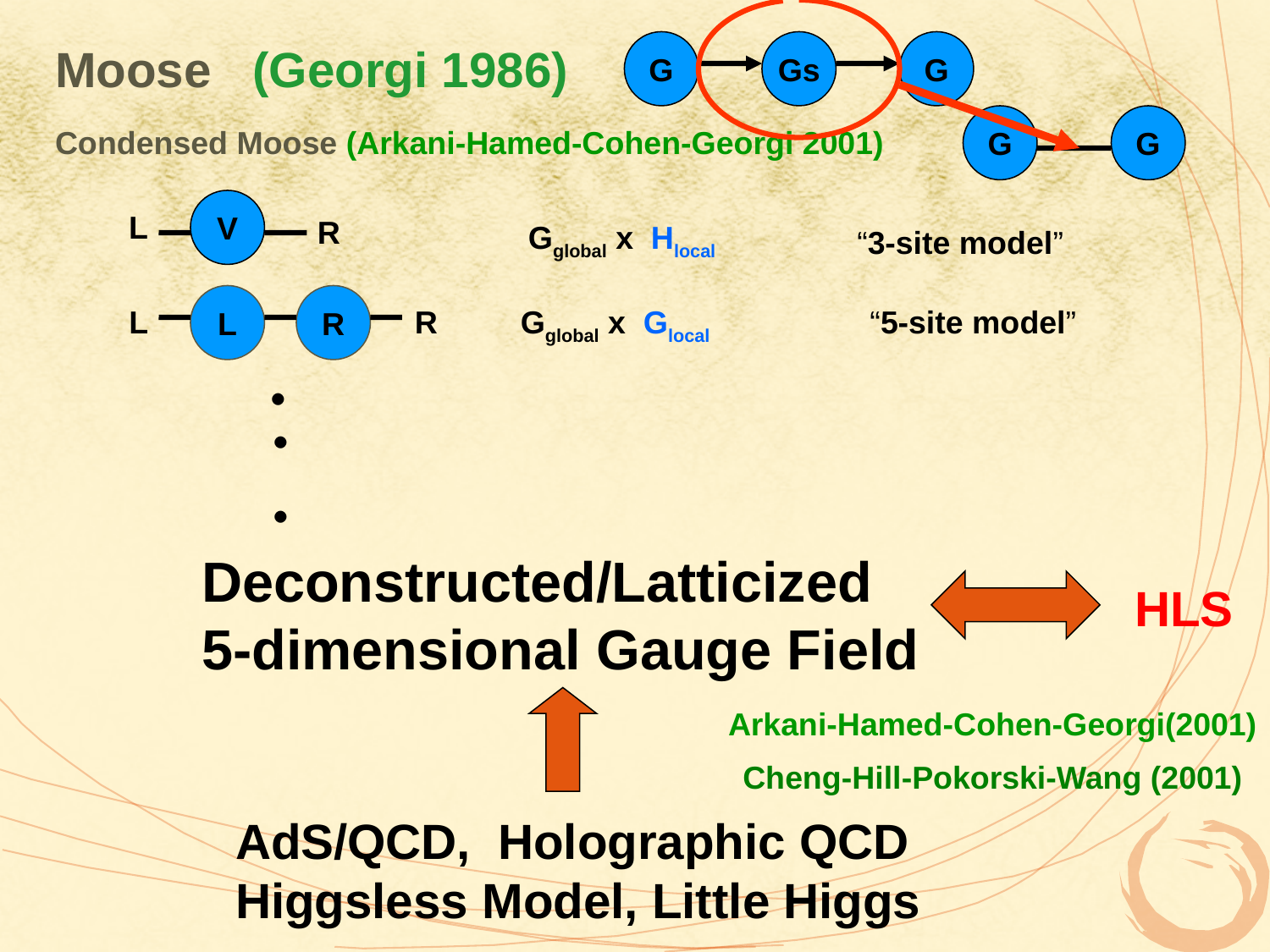

Moose   (Georgi 1986)

G
Gs
G

G
G
Condensed Moose (Arkani-Hamed-Cohen-Georgi 2001)

V
L
R
Gglobal x  Hlocal
“3-site model”

L
R
L
R
Gglobal x  Glocal
“5-site model”

・
・
・

Deconstructed/Latticized
5-dimensional Gauge Field

HLS

Arkani-Hamed-Cohen-Georgi(2001)
Cheng-Hill-Pokorski-Wang (2001)
AdS/QCD,  Holographic QCD
Higgsless Model, Little Higgs